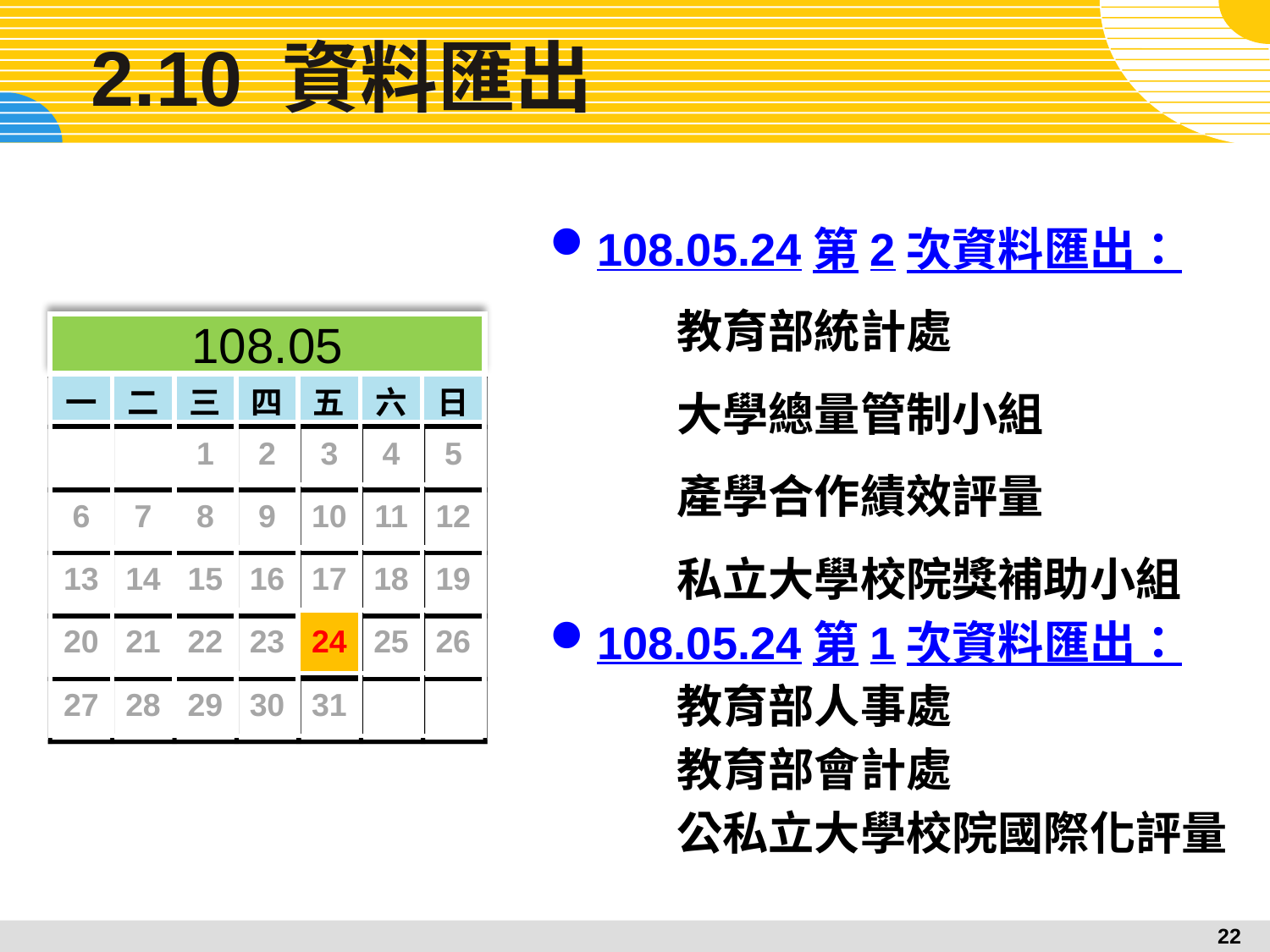

# 2.10 資料匯出
108.05.24第2次資料匯出：
	教育部統計處
	大學總量管制小組
	產學合作績效評量
	私立大學校院獎補助小組
108.05.24第1次資料匯出：
	教育部人事處
	教育部會計處
	公私立大學校院國際化評量
108.05
| 一 | 二 | 三 | 四 | 五 | 六 | 日 |
| --- | --- | --- | --- | --- | --- | --- |
|  |  | 1 | 2 | 3 | 4 | 5 |
| 6 | 7 | 8 | 9 | 10 | 11 | 12 |
| 13 | 14 | 15 | 16 | 17 | 18 | 19 |
| 20 | 21 | 22 | 23 | 24 | 25 | 26 |
| 27 | 28 | 29 | 30 | 31 |  |  |